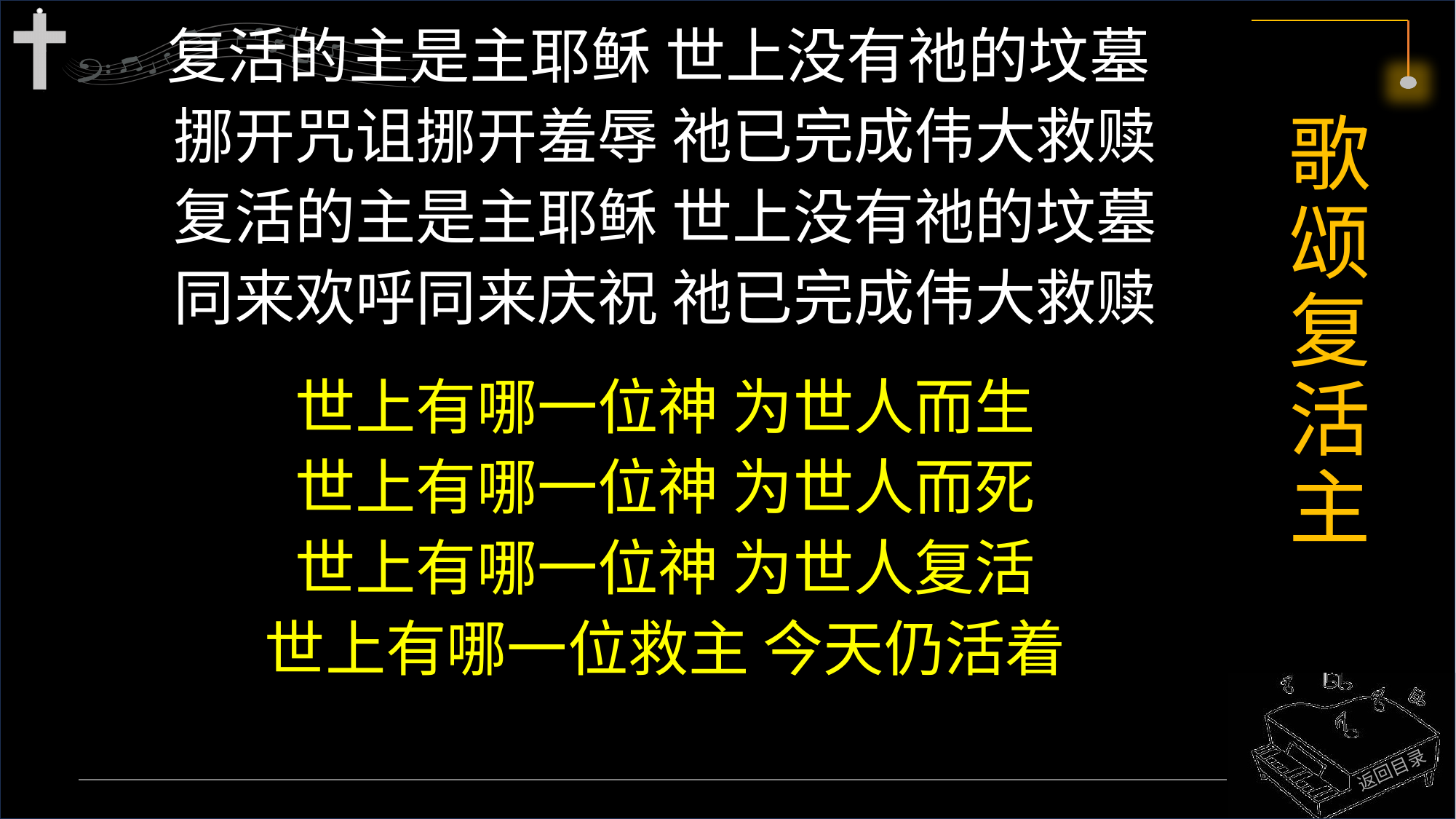

复活的主是主耶稣 世上没有祂的坟墓
挪开咒诅挪开羞辱 祂已完成伟大救赎
复活的主是主耶稣 世上没有祂的坟墓
同来欢呼同来庆祝 祂已完成伟大救赎

世上有哪一位神 为世人而生
世上有哪一位神 为世人而死
世上有哪一位神 为世人复活
世上有哪一位救主 今天仍活着
# 歌颂复活主